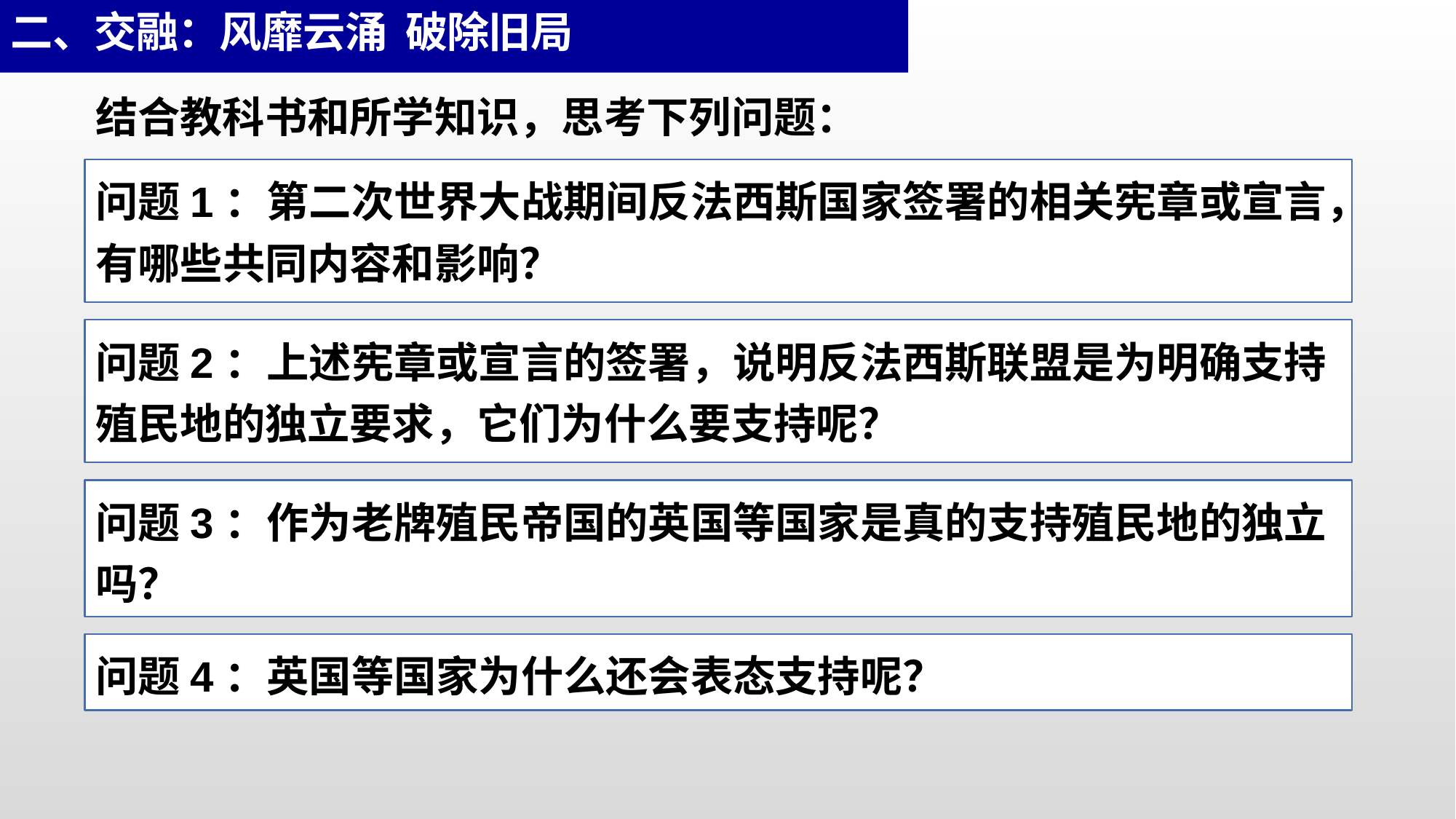

二、交融：风靡云涌  破除旧局
结合教科书和所学知识，思考下列问题：
问题1：第二次世界大战期间反法西斯国家签署的相关宪章或宣言，有哪些共同内容和影响？
问题2：上述宪章或宣言的签署，说明反法西斯联盟是为明确支持殖民地的独立要求，它们为什么要支持呢？
问题3：作为老牌殖民帝国的英国等国家是真的支持殖民地的独立吗？
问题4：英国等国家为什么还会表态支持呢？